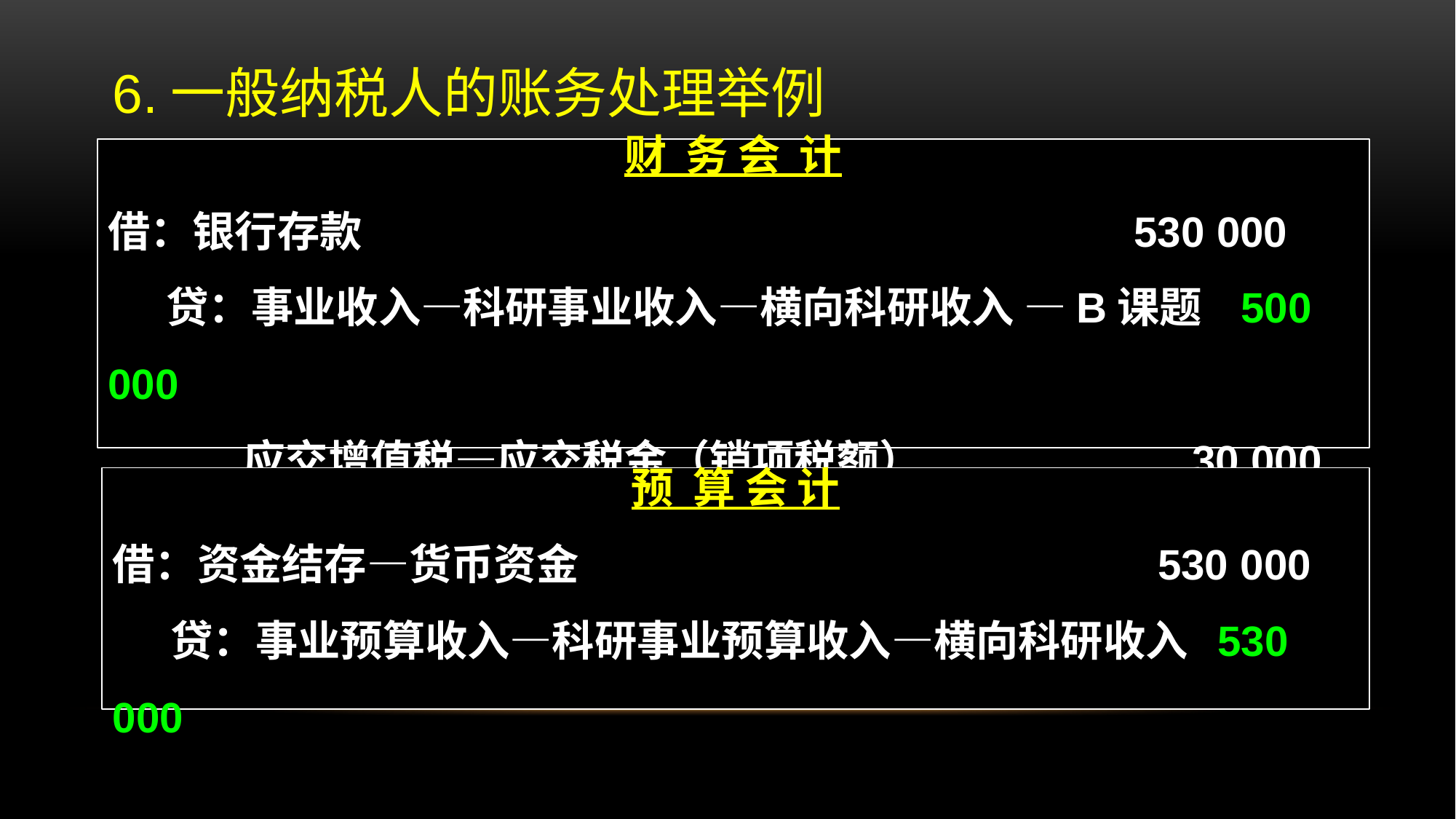

6.一般纳税人的账务处理举例
财  务 会  计
借：银行存款                                                                               530 000
     贷：事业收入—科研事业收入—横向科研收入 —B课题   500 000
             应交增值税—应交税金（销项税额）                           30 000
预  算 会 计
借：资金结存—货币资金                                                           530 000
     贷：事业预算收入—科研事业预算收入—横向科研收入  530 000
20